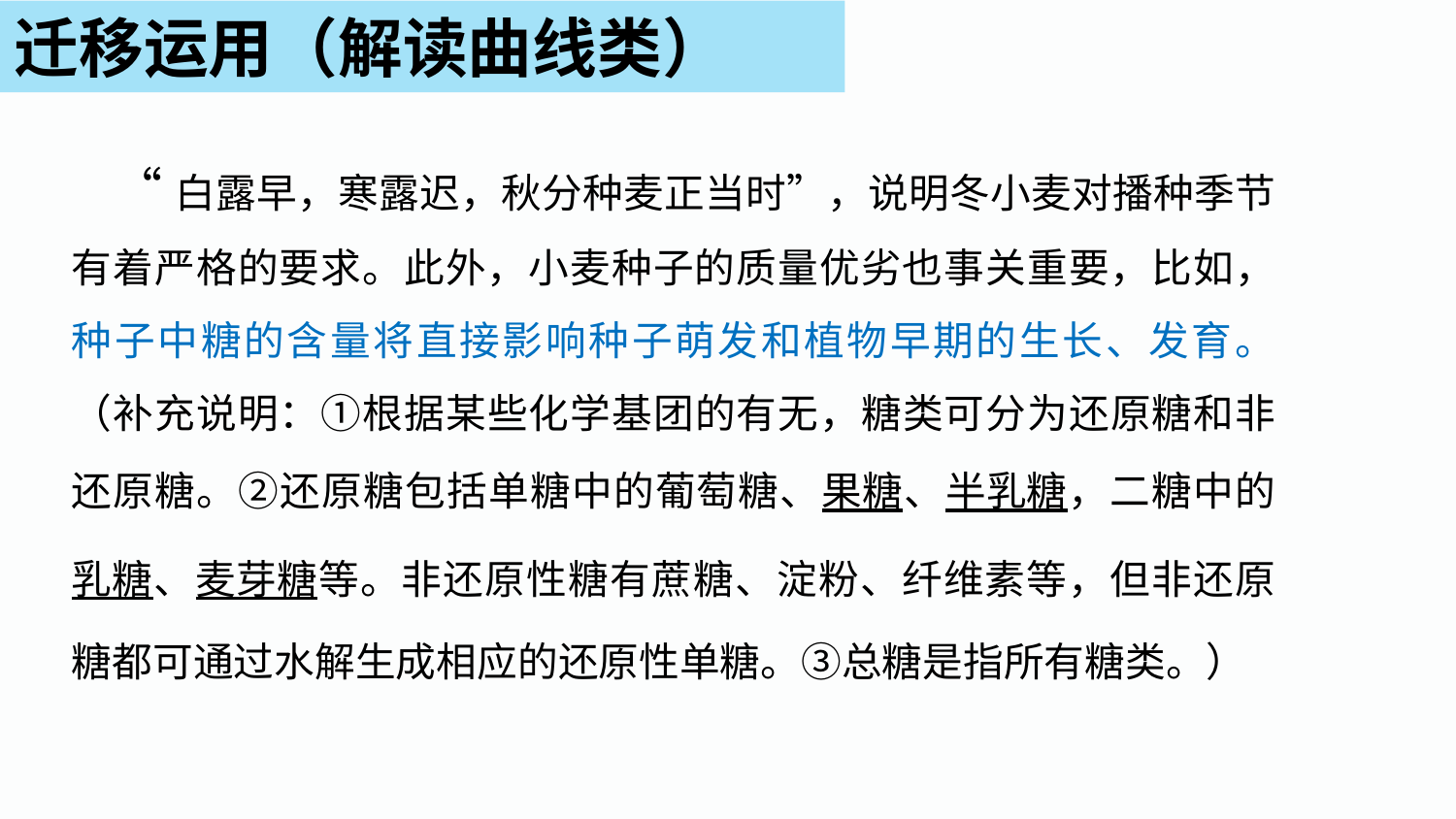

迁移运用（解读曲线类）
“白露早，寒露迟，秋分种麦正当时”，说明冬小麦对播种季节有着严格的要求。此外，小麦种子的质量优劣也事关重要，比如，种子中糖的含量将直接影响种子萌发和植物早期的生长、发育。（补充说明：①根据某些化学基团的有无，糖类可分为还原糖和非还原糖。②还原糖包括单糖中的葡萄糖、果糖、半乳糖，二糖中的乳糖、麦芽糖等。非还原性糖有蔗糖、淀粉、纤维素等，但非还原糖都可通过水解生成相应的还原性单糖。③总糖是指所有糖类。）